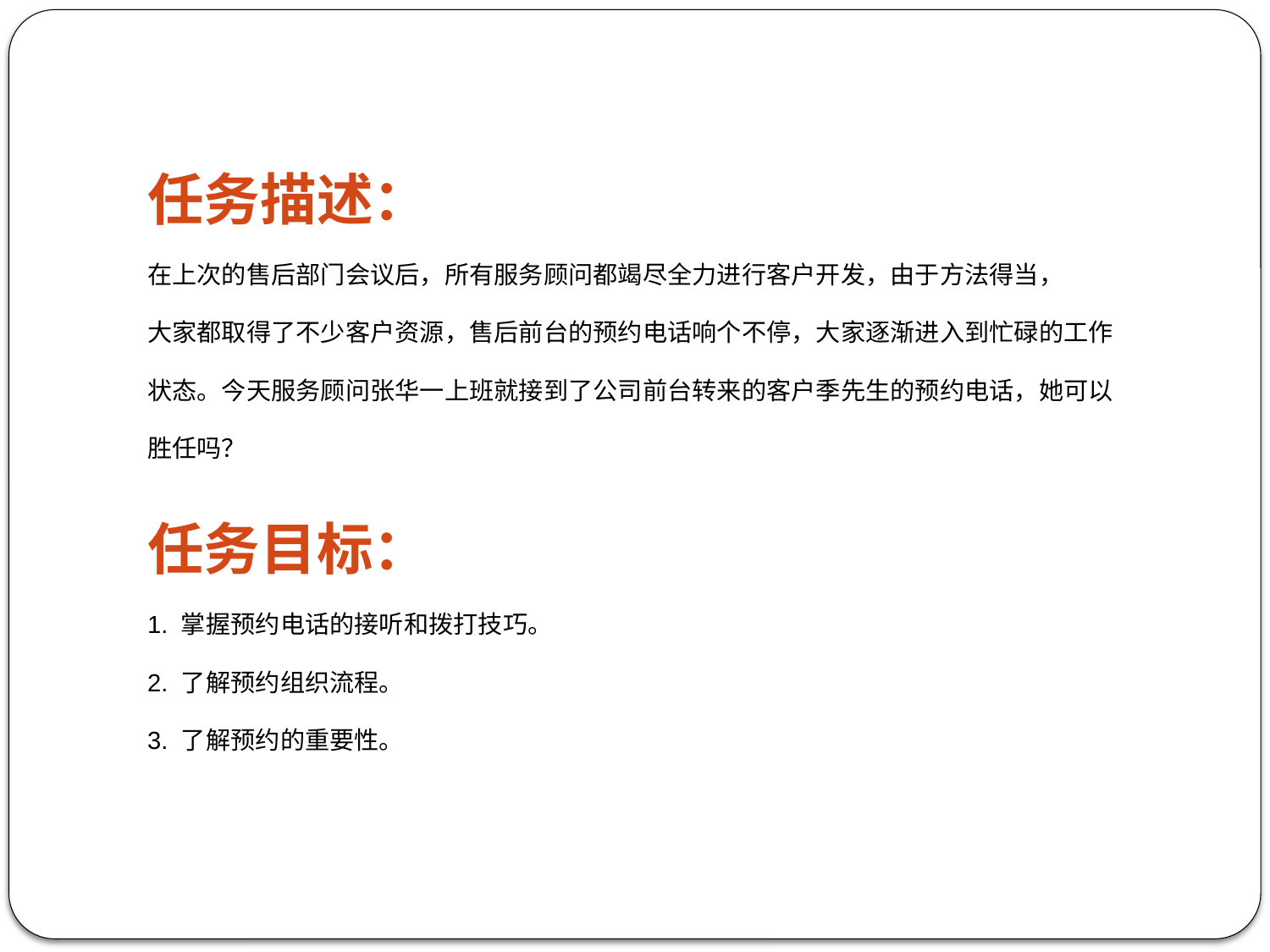

任务描述：
在上次的售后部门会议后，所有服务顾问都竭尽全力进行客户开发，由于方法得当，
大家都取得了不少客户资源，售后前台的预约电话响个不停，大家逐渐进入到忙碌的工作
状态。今天服务顾问张华一上班就接到了公司前台转来的客户季先生的预约电话，她可以
胜任吗？
任务目标：
1. 掌握预约电话的接听和拨打技巧。
2. 了解预约组织流程。
3. 了解预约的重要性。